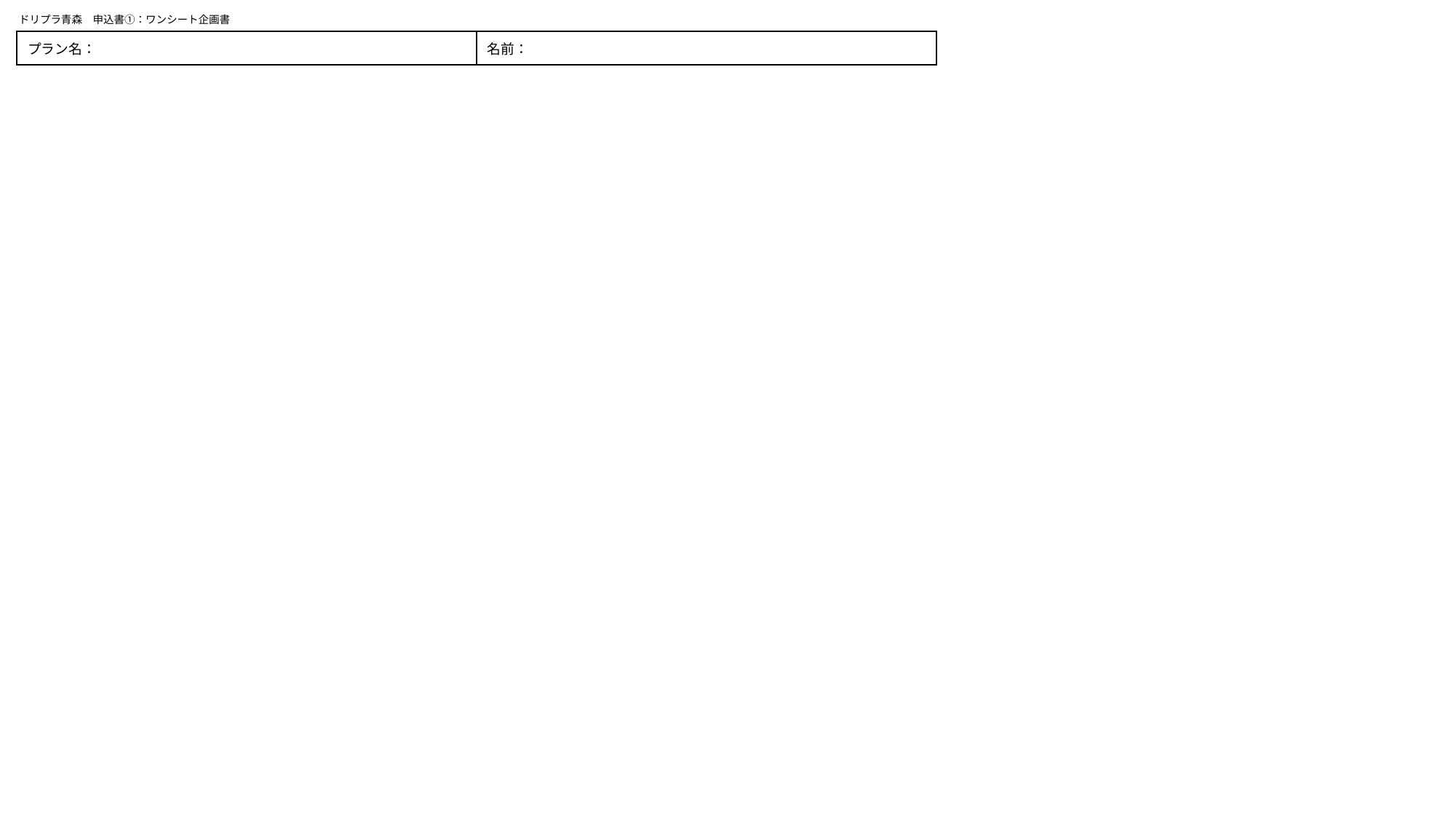

ドリプラ青森　申込書①：ワンシート企画書
| プラン名： | 名前： |
| --- | --- |